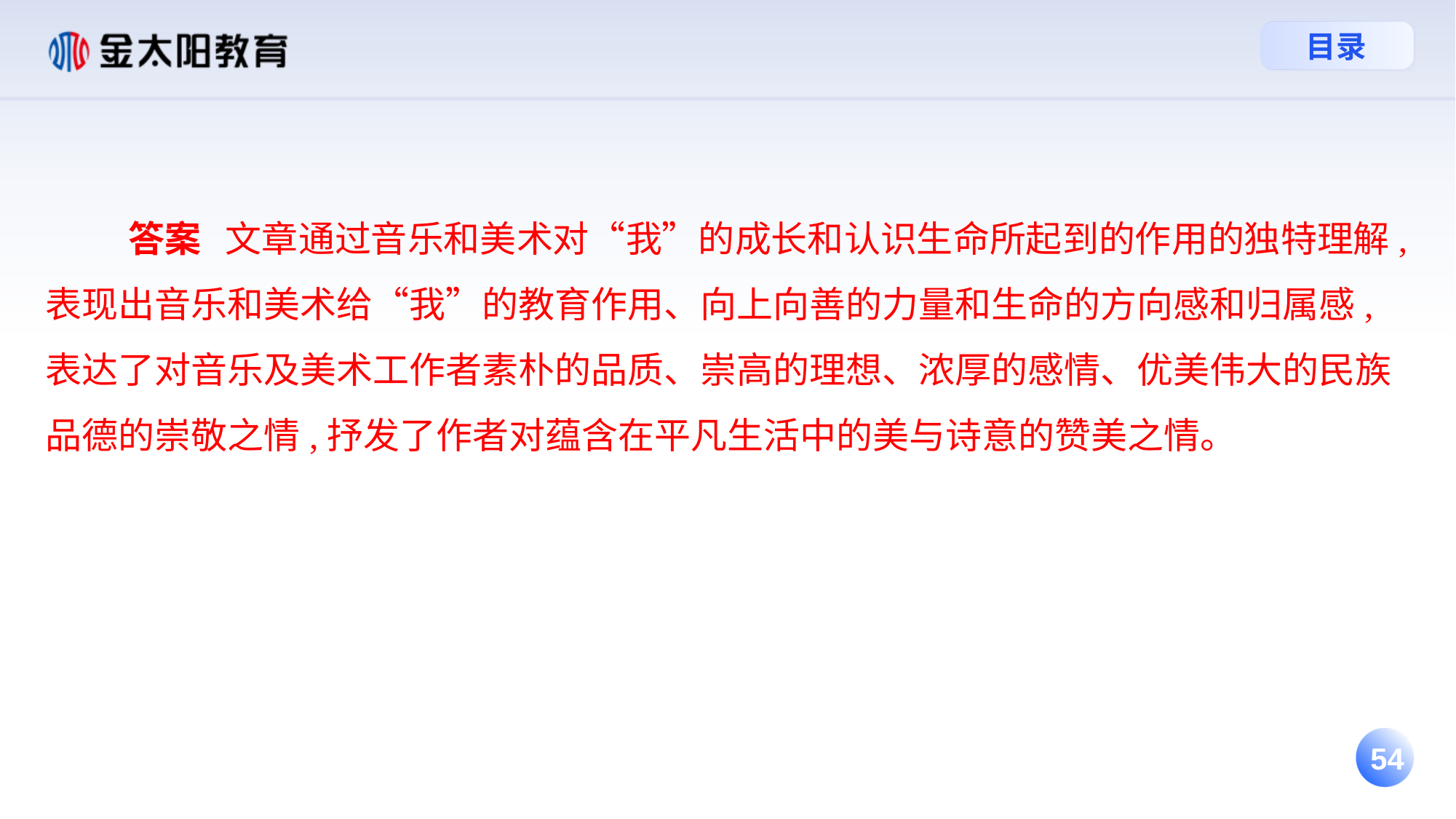

答案   文章通过音乐和美术对“我”的成长和认识生命所起到的作用的独特理解,表现出音乐和美术给“我”的教育作用、向上向善的力量和生命的方向感和归属感,表达了对音乐及美术工作者素朴的品质、崇高的理想、浓厚的感情、优美伟大的民族品德的崇敬之情,抒发了作者对蕴含在平凡生活中的美与诗意的赞美之情。